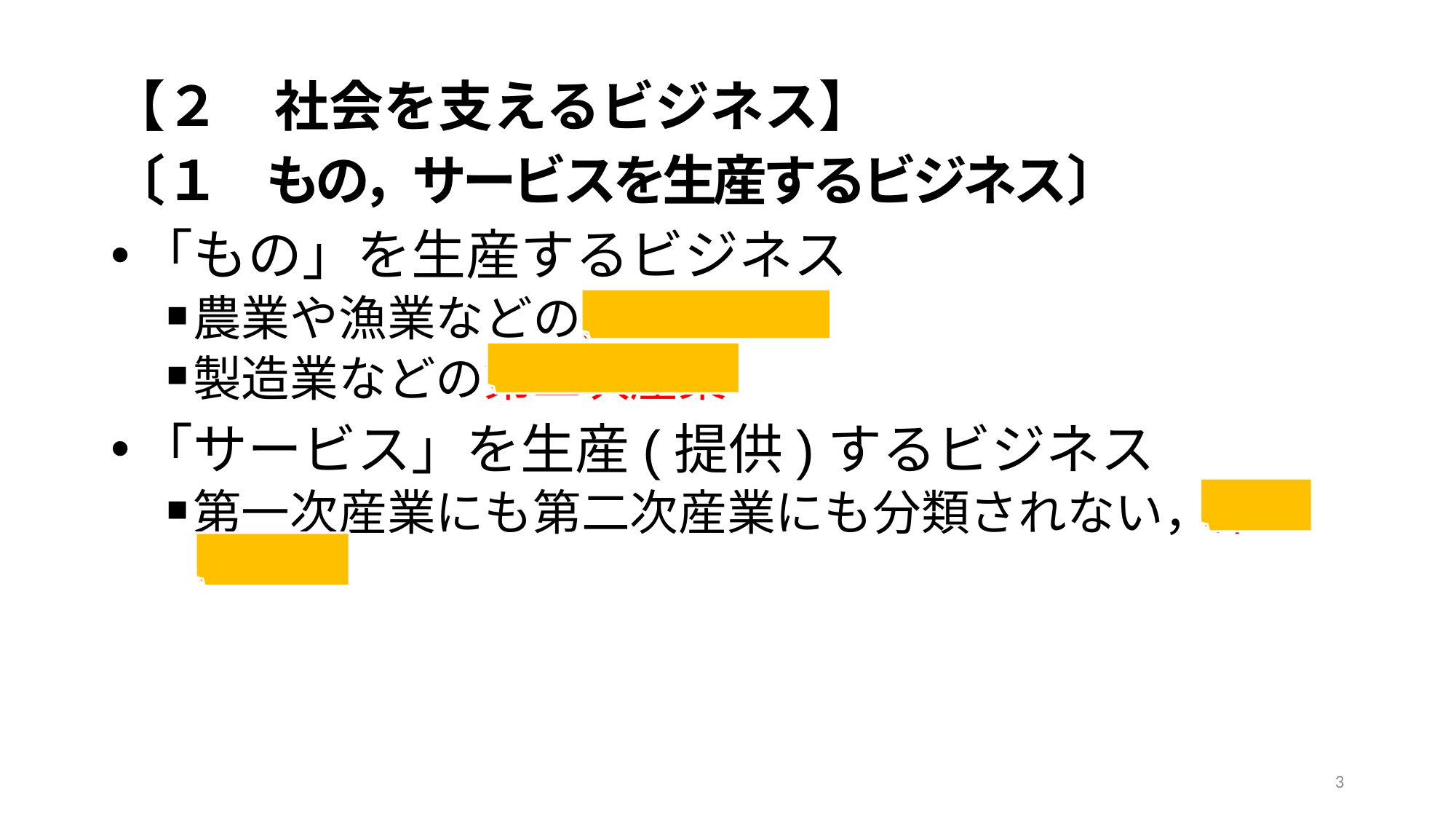

【２　社会を支えるビジネス】
〔１　もの，サービスを生産するビジネス〕
「もの」を生産するビジネス
農業や漁業などの第一次産業
製造業などの第二次産業
「サービス」を生産(提供)するビジネス
第一次産業にも第二次産業にも分類されない，第三次産業

3